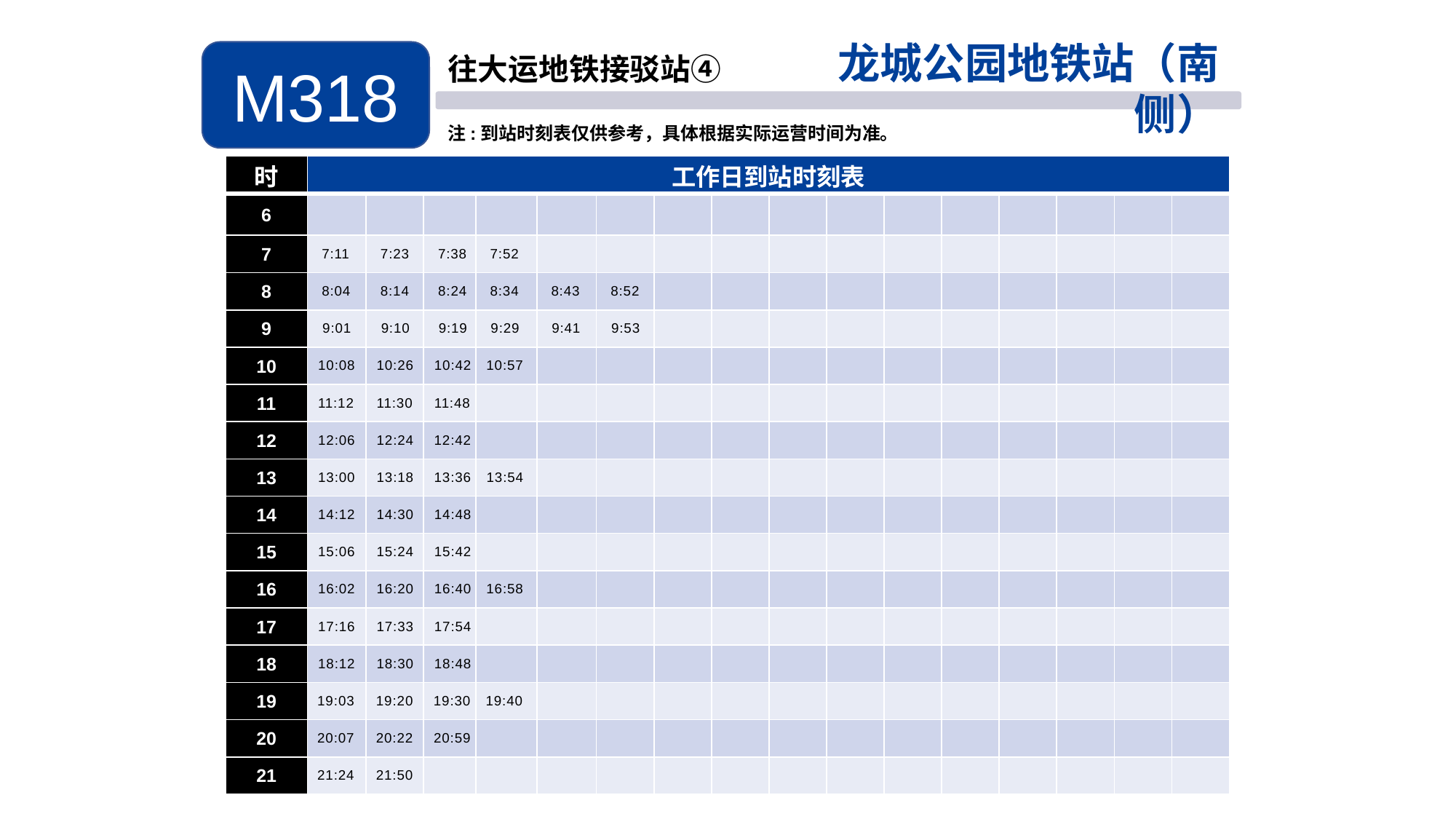

龙城公园地铁站（南侧）
M318
往大运地铁接驳站④

注:到站时刻表仅供参考，具体根据实际运营时间为准。
| 时 | 工作日到站时刻表 |  |  |  |  |  |  |  |  |  |  |  |  |  |  |  |
| --- | --- | --- | --- | --- | --- | --- | --- | --- | --- | --- | --- | --- | --- | --- | --- | --- |
| 6 |  |  |  |  |  |  |  |  |  |  |  |  |  |  |  |  |
| 7 | 7:11 | 7:23 | 7:38 | 7:52 |  |  |  |  |  |  |  |  |  |  |  |  |
| 8 | 8:04 | 8:14 | 8:24 | 8:34 | 8:43 | 8:52 |  |  |  |  |  |  |  |  |  |  |
| 9 | 9:01 | 9:10 | 9:19 | 9:29 | 9:41 | 9:53 |  |  |  |  |  |  |  |  |  |  |
| 10 | 10:08 | 10:26 | 10:42 | 10:57 |  |  |  |  |  |  |  |  |  |  |  |  |
| 11 | 11:12 | 11:30 | 11:48 |  |  |  |  |  |  |  |  |  |  |  |  |  |
| 12 | 12:06 | 12:24 | 12:42 |  |  |  |  |  |  |  |  |  |  |  |  |  |
| 13 | 13:00 | 13:18 | 13:36 | 13:54 |  |  |  |  |  |  |  |  |  |  |  |  |
| 14 | 14:12 | 14:30 | 14:48 |  |  |  |  |  |  |  |  |  |  |  |  |  |
| 15 | 15:06 | 15:24 | 15:42 |  |  |  |  |  |  |  |  |  |  |  |  |  |
| 16 | 16:02 | 16:20 | 16:40 | 16:58 |  |  |  |  |  |  |  |  |  |  |  |  |
| 17 | 17:16 | 17:33 | 17:54 |  |  |  |  |  |  |  |  |  |  |  |  |  |
| 18 | 18:12 | 18:30 | 18:48 |  |  |  |  |  |  |  |  |  |  |  |  |  |
| 19 | 19:03 | 19:20 | 19:30 | 19:40 |  |  |  |  |  |  |  |  |  |  |  |  |
| 20 | 20:07 | 20:22 | 20:59 |  |  |  |  |  |  |  |  |  |  |  |  |  |
| 21 | 21:24 | 21:50 |  |  |  |  |  |  |  |  |  |  |  |  |  |  |